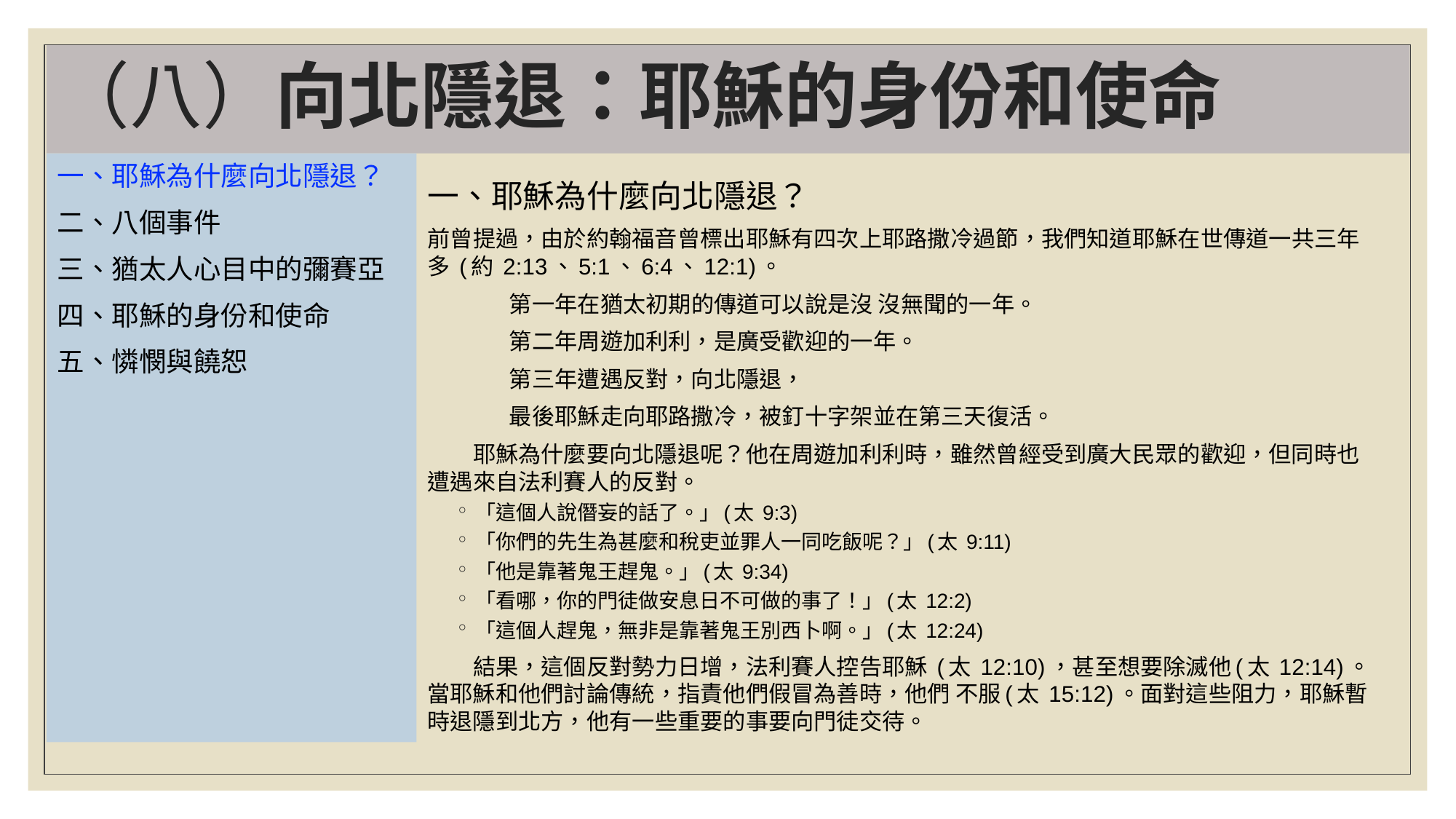

# （八）向北隱退：耶穌的身份和使命
一、耶穌為什麼向北隱退？
二、八個事件
三、猶太人心目中的彌賽亞
四、耶穌的身份和使命
五、憐憫與饒恕

一、耶穌為什麼向北隱退？
前曾提過，由於約翰福音曾標出耶穌有四次上耶路撒冷過節，我們知道耶穌在世傳道一共三年多 (約 2:13、5:1、6:4、12:1)。
	第一年在猶太初期的傳道可以說是沒 沒無聞的一年。
	第二年周遊加利利，是廣受歡迎的一年。
	第三年遭遇反對，向北隱退，
	最後耶穌走向耶路撒冷，被釘十字架並在第三天復活。
　　耶穌為什麼要向北隱退呢？他在周遊加利利時，雖然曾經受到廣大民眾的歡迎，但同時也遭遇來自法利賽人的反對。
「這個人說僭妄的話了。」(太 9:3)
「你們的先生為甚麼和稅吏並罪人一同吃飯呢？」(太 9:11)
「他是靠著鬼王趕鬼。」(太 9:34)
「看哪，你的門徒做安息日不可做的事了！」(太 12:2)
「這個人趕鬼，無非是靠著鬼王別西卜啊。」(太 12:24)
　　結果，這個反對勢力日增，法利賽人控告耶穌 (太 12:10)，甚至想要除滅他(太 12:14)。當耶穌和他們討論傳統，指責他們假冒為善時，他們 不服(太 15:12)。面對這些阻力，耶穌暫時退隱到北方，他有一些重要的事要向門徒交待。